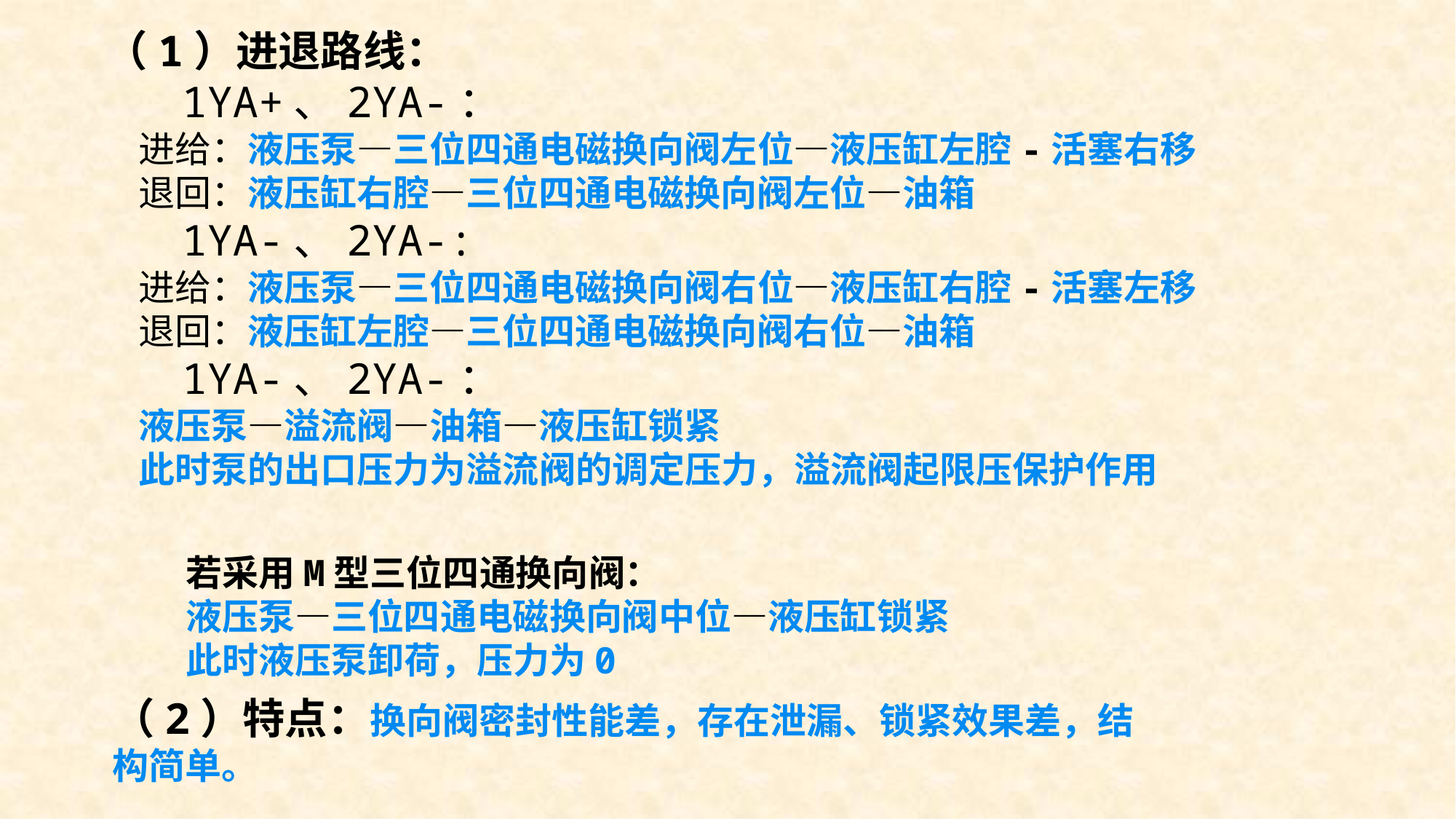

（1）进退路线：
   1YA+、2YA-：
   进给：液压泵—三位四通电磁换向阀左位—液压缸左腔-活塞右移
   退回：液压缸右腔—三位四通电磁换向阀左位—油箱
   1YA-、2YA-:
   进给：液压泵—三位四通电磁换向阀右位—液压缸右腔-活塞左移
   退回：液压缸左腔—三位四通电磁换向阀右位—油箱
   1YA-、2YA-：
   液压泵—溢流阀—油箱—液压缸锁紧
   此时泵的出口压力为溢流阀的调定压力，溢流阀起限压保护作用
若采用M型三位四通换向阀：
液压泵—三位四通电磁换向阀中位—液压缸锁紧
此时液压泵卸荷，压力为0

（2）特点：换向阀密封性能差，存在泄漏、锁紧效果差，结构简单。